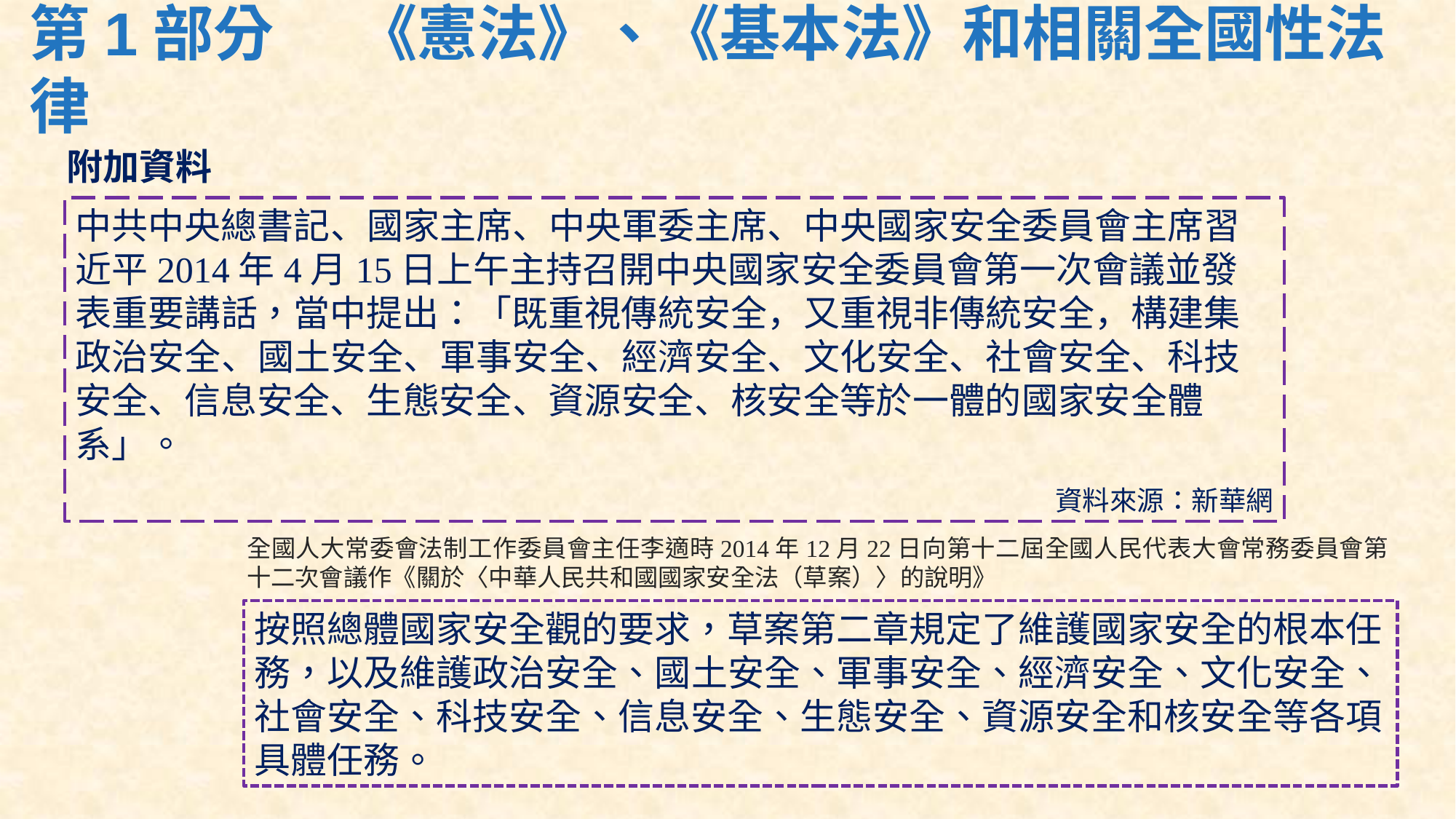

# 第1部分	《憲法》、《基本法》和相關全國性法律
附加資料
中共中央總書記、國家主席、中央軍委主席、中央國家安全委員會主席習近平2014年4月15日上午主持召開中央國家安全委員會第一次會議並發表重要講話，當中提出：「既重視傳統安全，又重視非傳統安全，構建集政治安全、國土安全、軍事安全、經濟安全、文化安全、社會安全、科技安全、信息安全、生態安全、資源安全、核安全等於一體的國家安全體系」。
資料來源：新華網
全國人大常委會法制工作委員會主任李適時2014年12月22日向第十二屆全國人民代表大會常務委員會第十二次會議作《關於〈中華人民共和國國家安全法（草案）〉的說明》
按照總體國家安全觀的要求，草案第二章規定了維護國家安全的根本任務，以及維護政治安全、國土安全、軍事安全、經濟安全、文化安全、社會安全、科技安全、信息安全、生態安全、資源安全和核安全等各項具體任務。